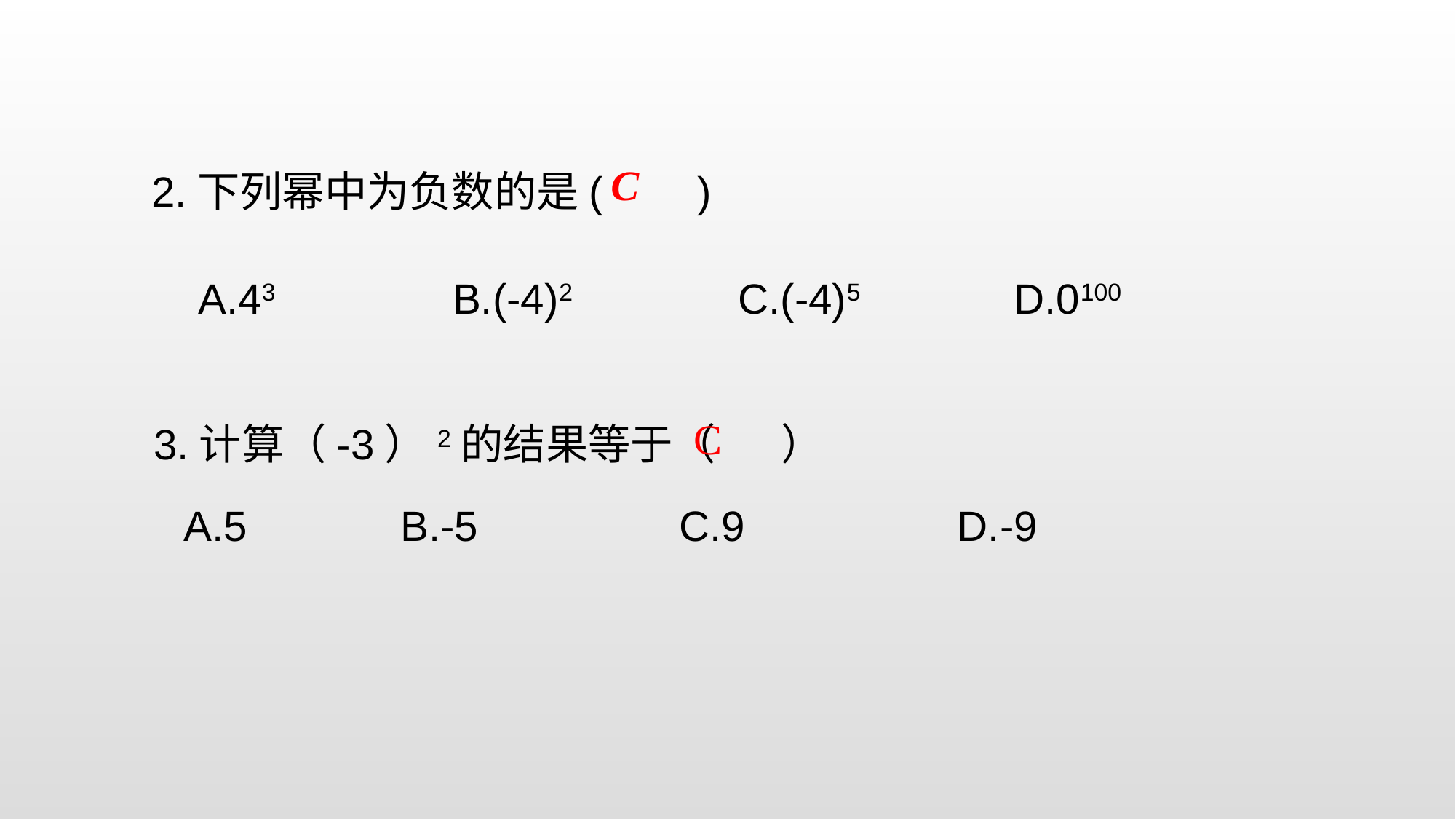

2.下列幂中为负数的是(        )
A.43               B.(-4)2              C.(-4)5             D.0100
C
3.计算（-3）2的结果等于（       ）
A.5             B.-5                 C.9                  D.-9
C